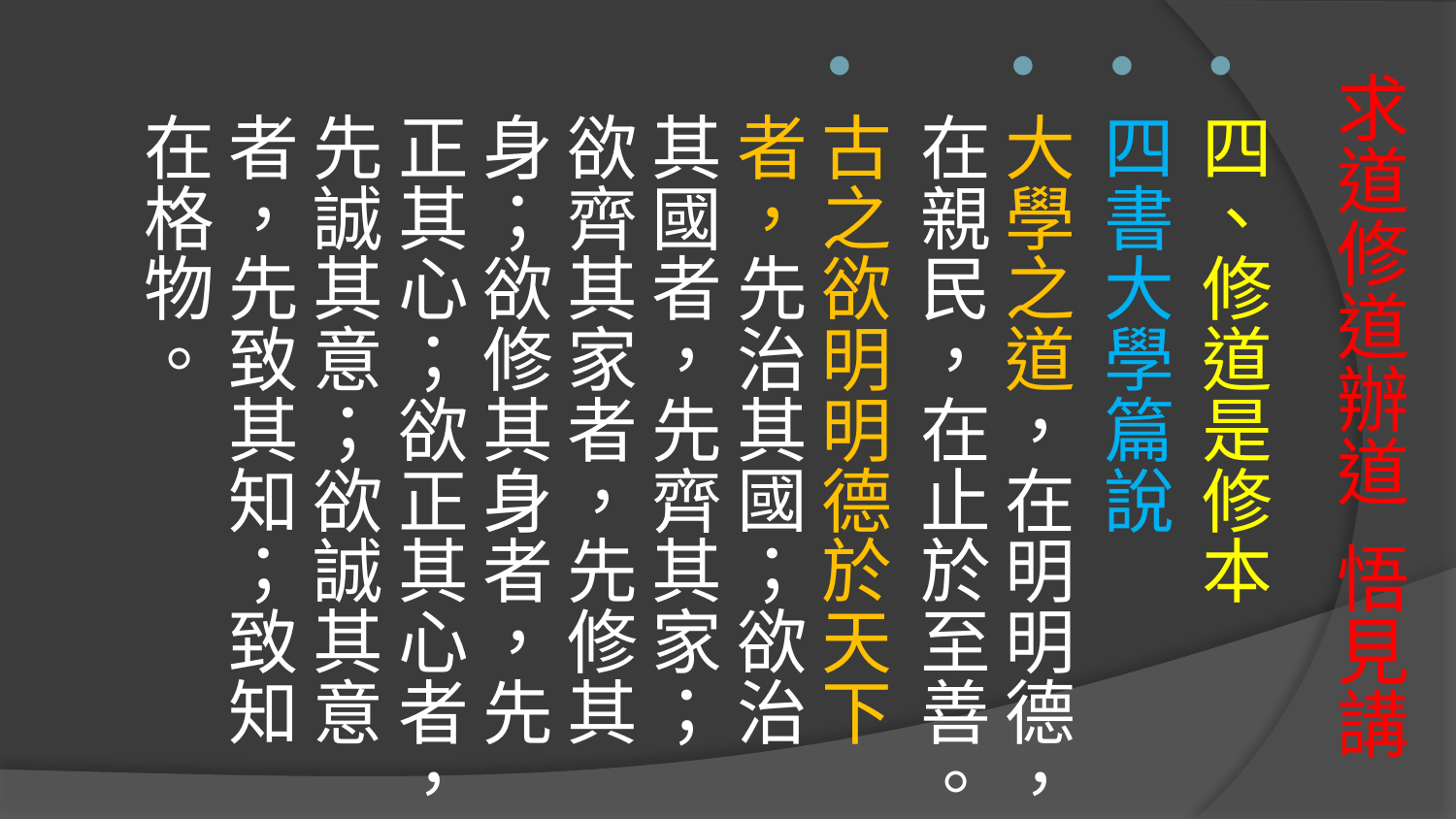

四、修道是修本
四書大學篇說
大學之道，在明明德，在親民，在止於至善。
古之欲明明德於天下者，先治其國；欲治其國者，先齊其家；欲齊其家者，先修其身；欲修其身者，先正其心；欲正其心者，先誠其意；欲誠其意者，先致其知；致知在格物。

# 求道修道辦道  悟見講